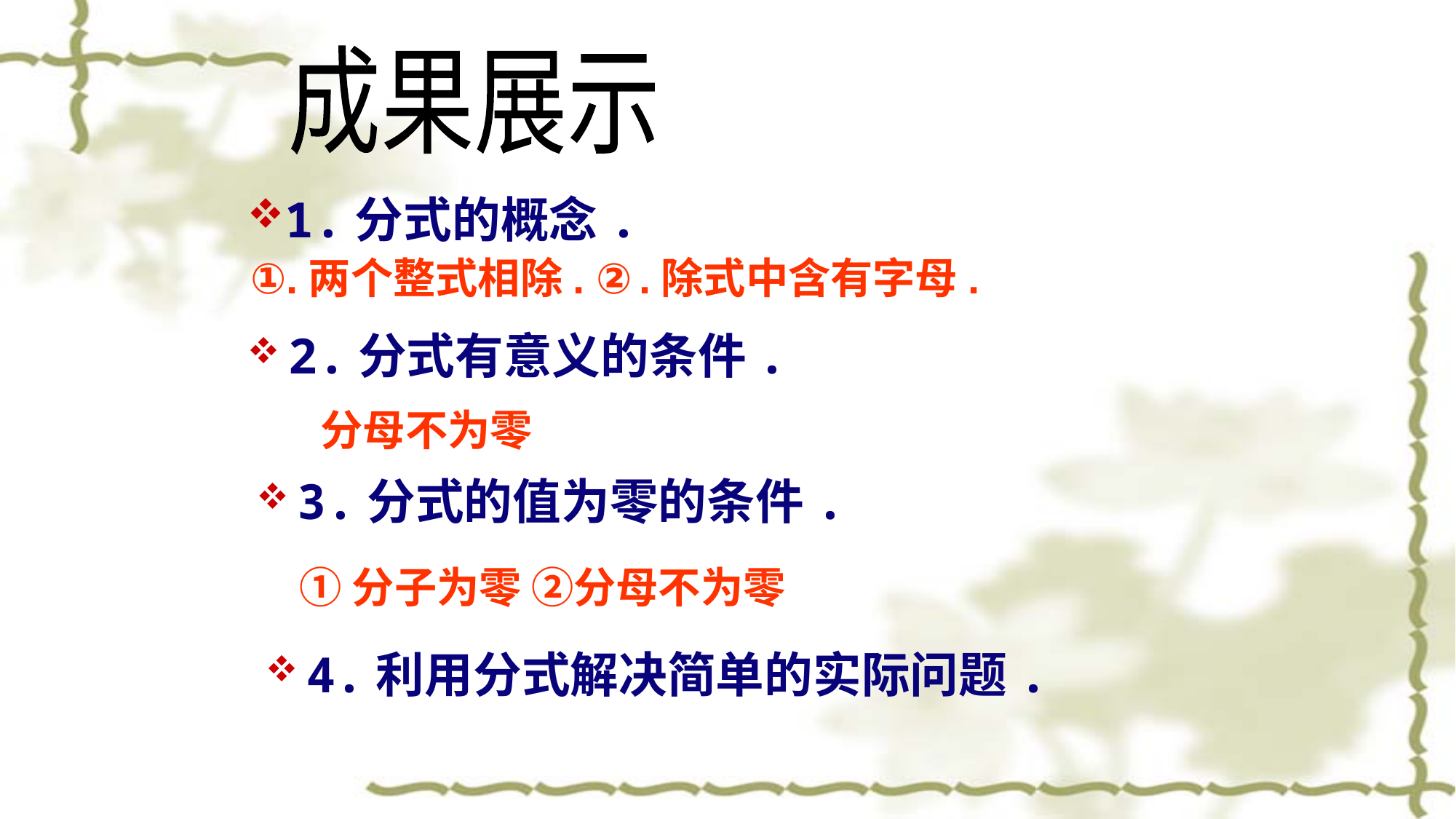

成果展示
1.分式的概念.
①.两个整式相除. ②.除式中含有字母.
2.分式有意义的条件.
分母不为零
3.分式的值为零的条件.
①分子为零 ②分母不为零
4.利用分式解决简单的实际问题.